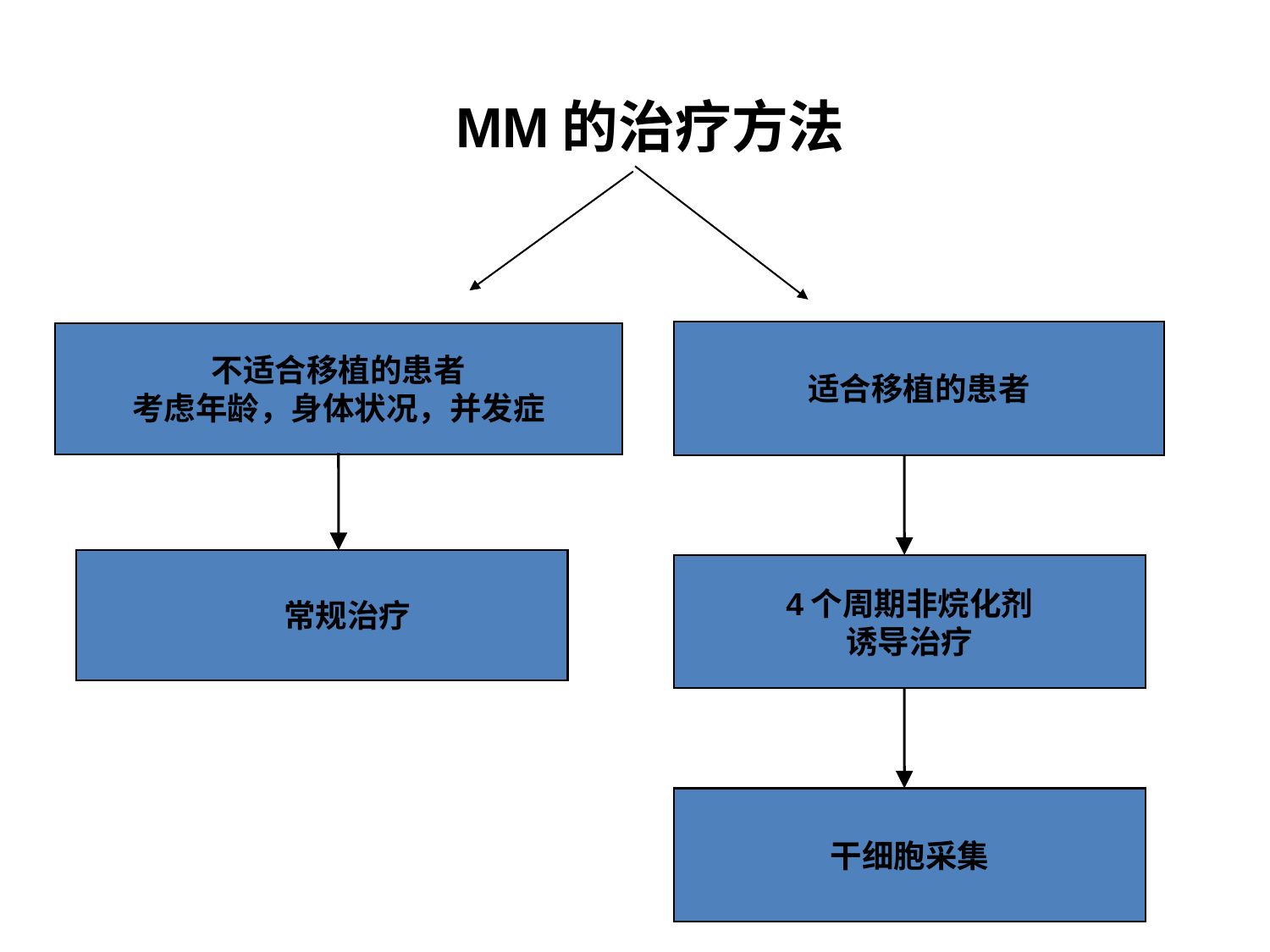

MM的治疗方法

适合移植的患者

4个周期非烷化剂
诱导治疗

干细胞采集

不适合移植的患者
考虑年龄，身体状况，并发症

      常规治疗